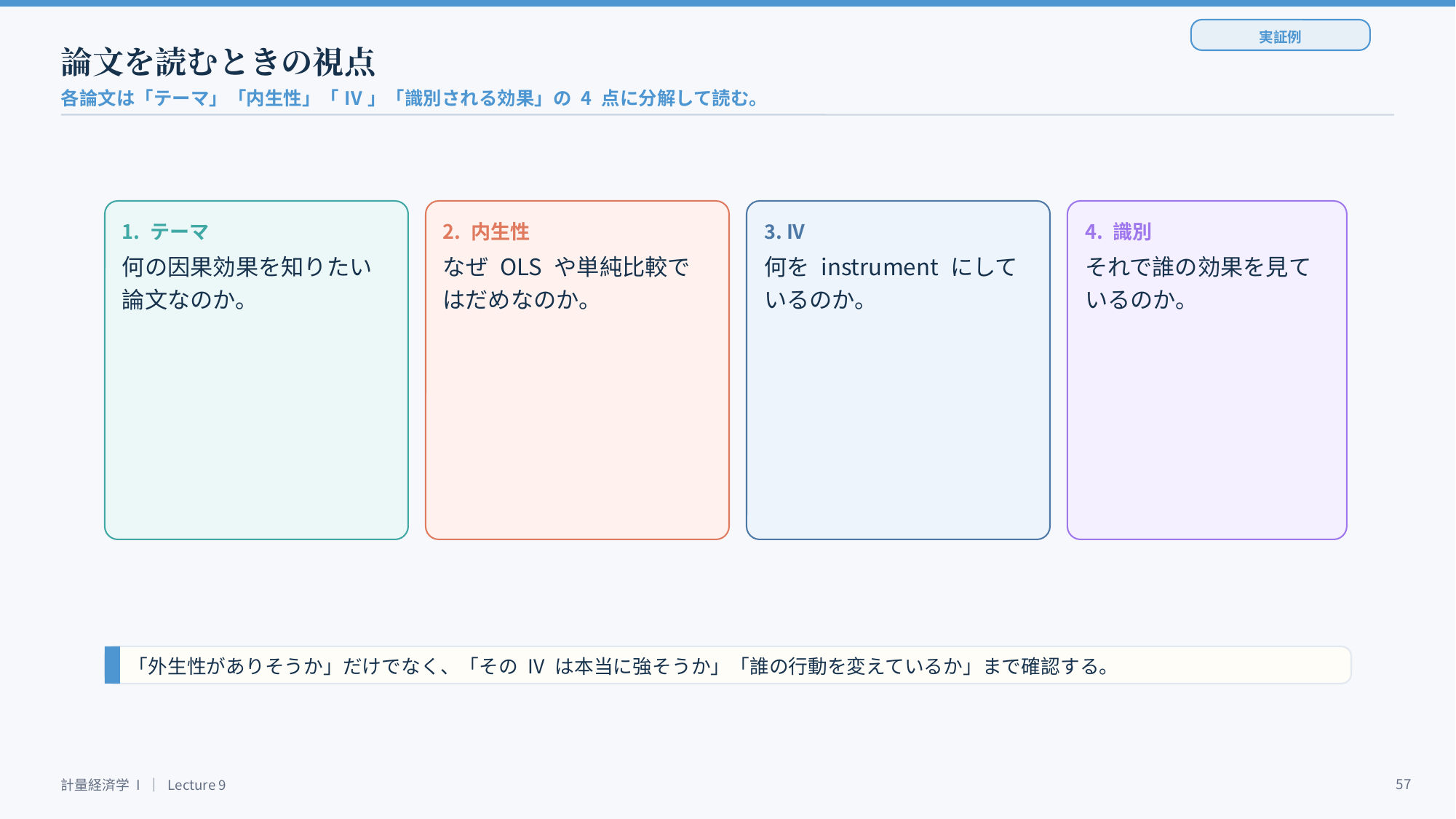

実証例
論文を読むときの視点
各論文は「テーマ」「内生性」「IV」「識別される効果」の 4 点に分解して読む。

1. テーマ
2. 内生性
3. IV
4. 識別
何の因果効果を知りたい論文なのか。
なぜ OLS や単純比較ではだめなのか。
何を instrument にしているのか。
それで誰の効果を見ているのか。

「外生性がありそうか」だけでなく、「その IV は本当に強そうか」「誰の行動を変えているか」まで確認する。
57
計量経済学 I ｜ Lecture 9